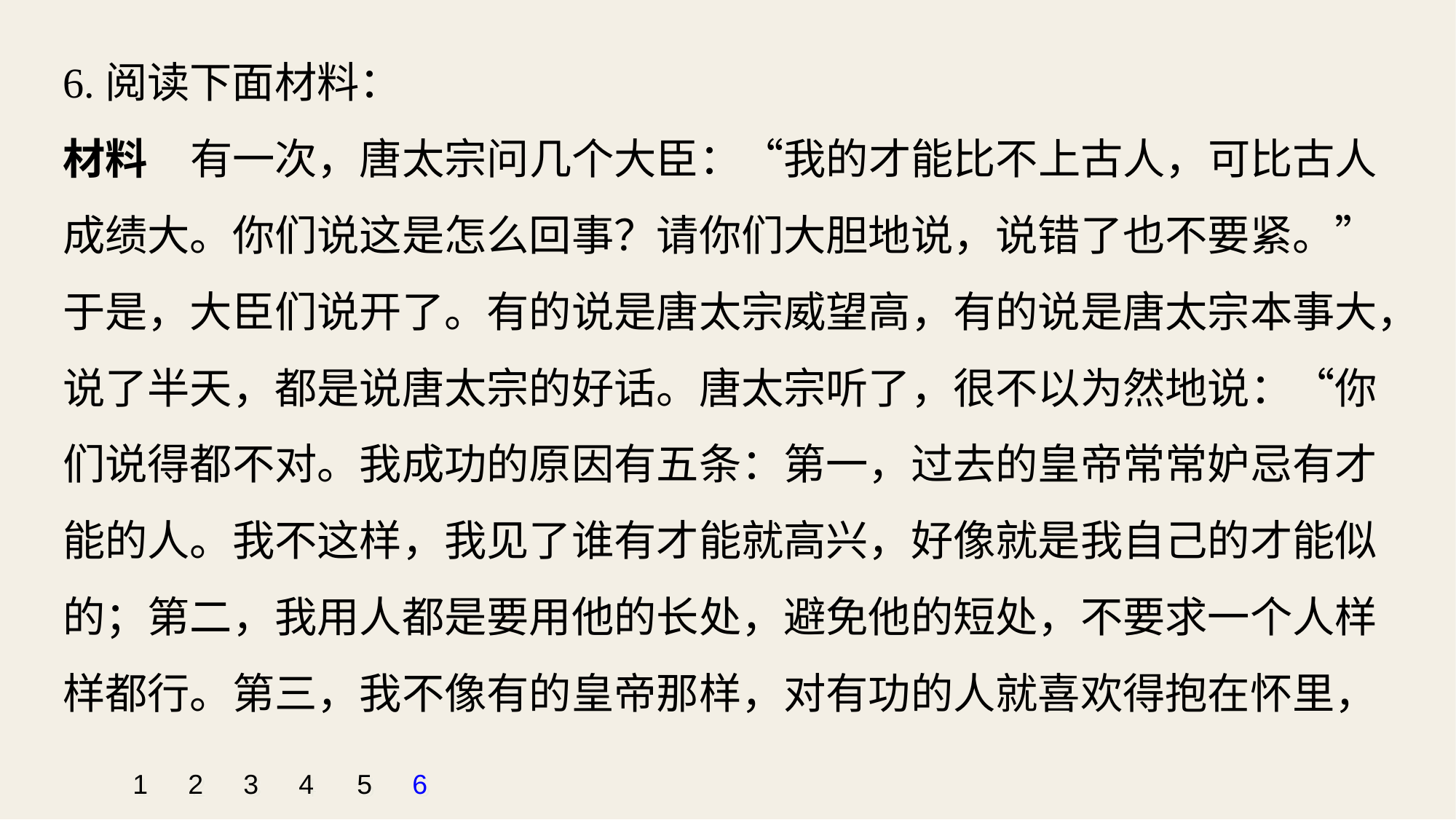

6.阅读下面材料：
材料　有一次，唐太宗问几个大臣：“我的才能比不上古人，可比古人成绩大。你们说这是怎么回事？请你们大胆地说，说错了也不要紧。”于是，大臣们说开了。有的说是唐太宗威望高，有的说是唐太宗本事大，说了半天，都是说唐太宗的好话。唐太宗听了，很不以为然地说：“你们说得都不对。我成功的原因有五条：第一，过去的皇帝常常妒忌有才能的人。我不这样，我见了谁有才能就高兴，好像就是我自己的才能似的；第二，我用人都是要用他的长处，避免他的短处，不要求一个人样样都行。第三，我不像有的皇帝那样，对有功的人就喜欢得抱在怀里，
1
2
3
4
5
6